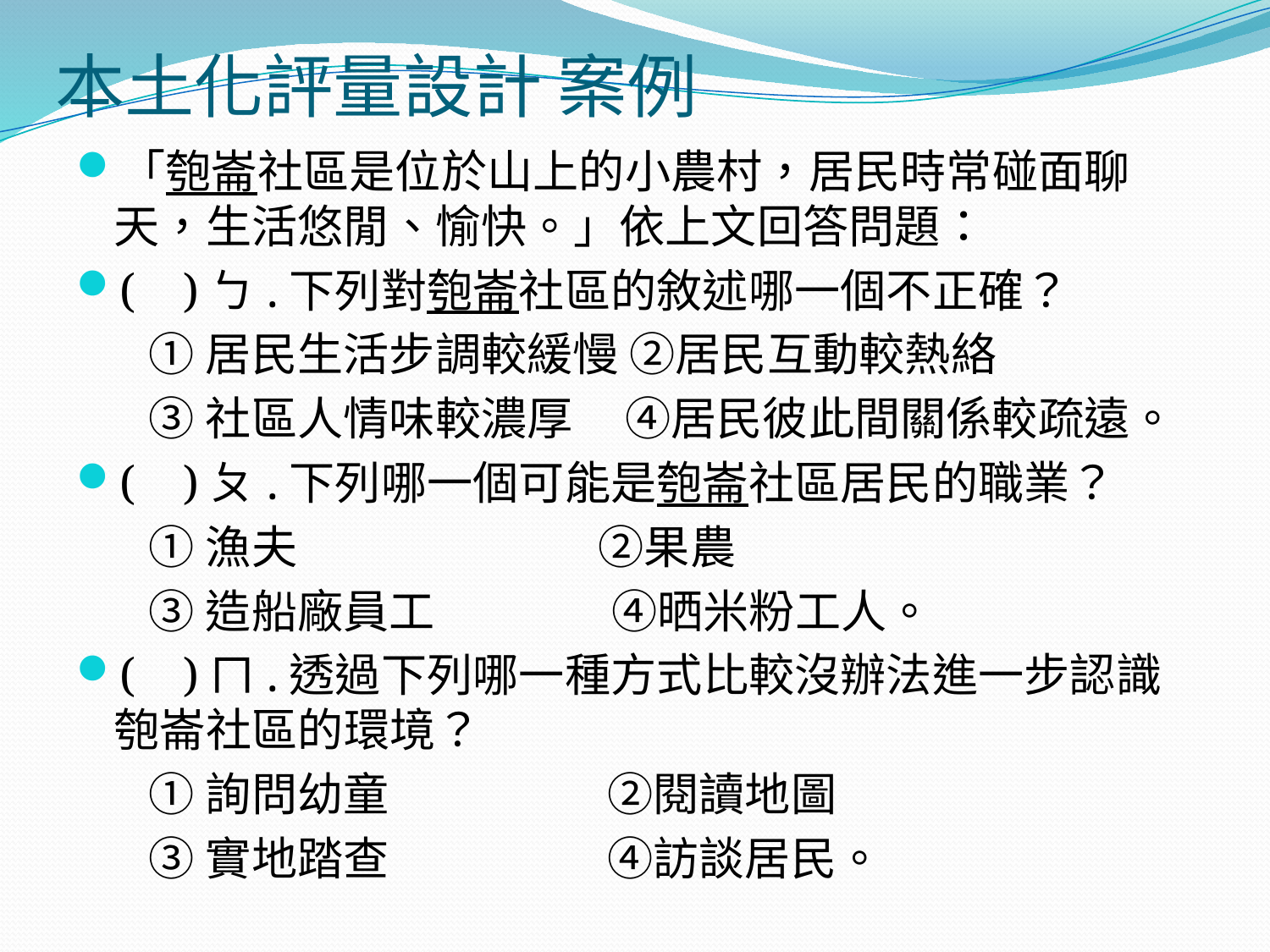

# 本土化評量設計 案例
「匏崙社區是位於山上的小農村，居民時常碰面聊天，生活悠閒、愉快。」依上文回答問題：
(    )ㄅ.下列對匏崙社區的敘述哪一個不正確？
       ①居民生活步調較緩慢 ②居民互動較熱絡
       ③社區人情味較濃厚     ④居民彼此間關係較疏遠。
(    )ㄆ.下列哪一個可能是匏崙社區居民的職業？
       ①漁夫                             ②果農
       ③造船廠員工                 ④晒米粉工人。
(    )ㄇ.透過下列哪一種方式比較沒辦法進一步認識匏崙社區的環境？
       ①詢問幼童                     ②閱讀地圖
       ③實地踏查                     ④訪談居民。